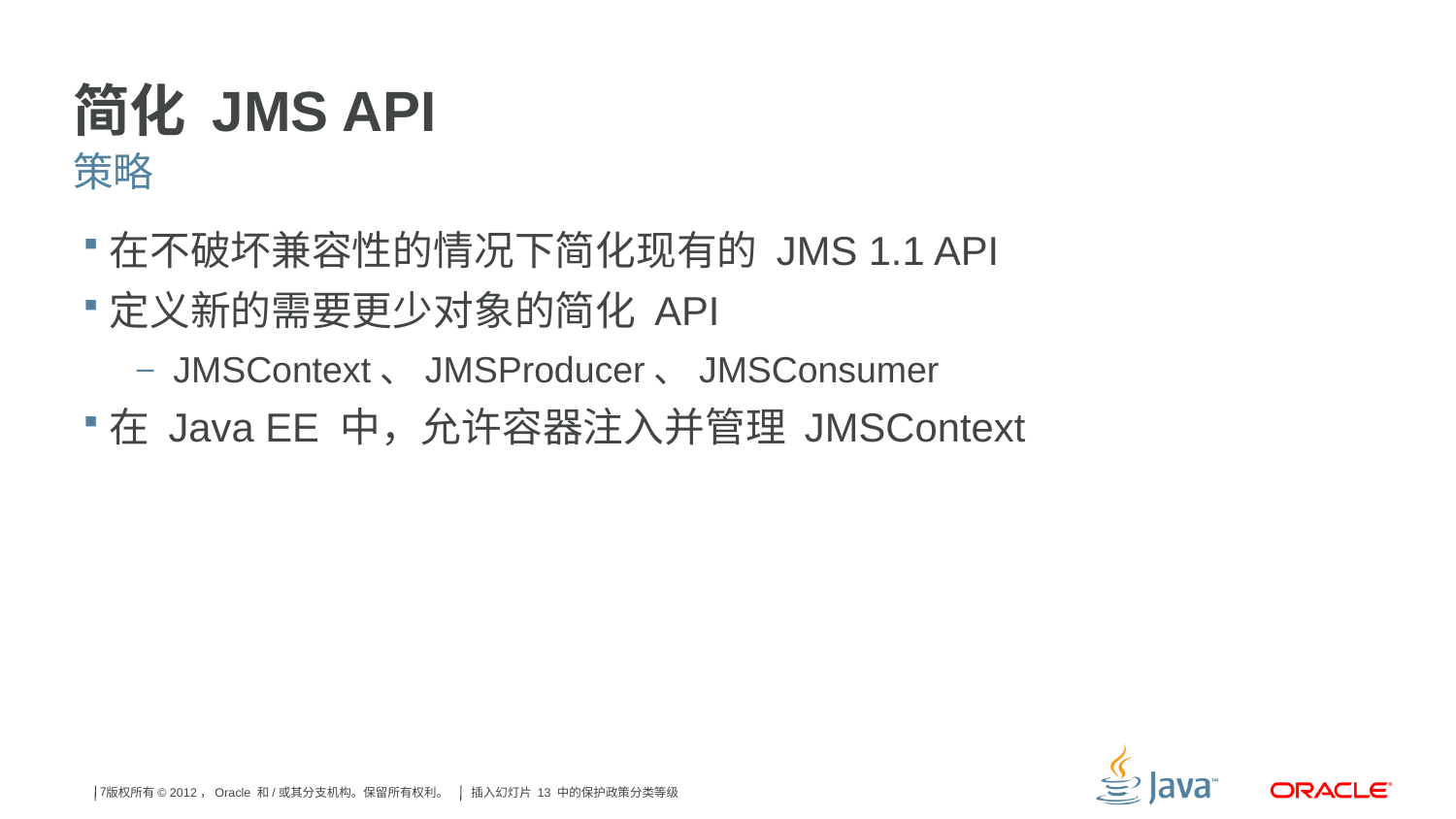

# 简化 JMS API
策略
在不破坏兼容性的情况下简化现有的 JMS 1.1 API
定义新的需要更少对象的简化 API
JMSContext、JMSProducer、JMSConsumer
在 Java EE 中，允许容器注入并管理 JMSContext